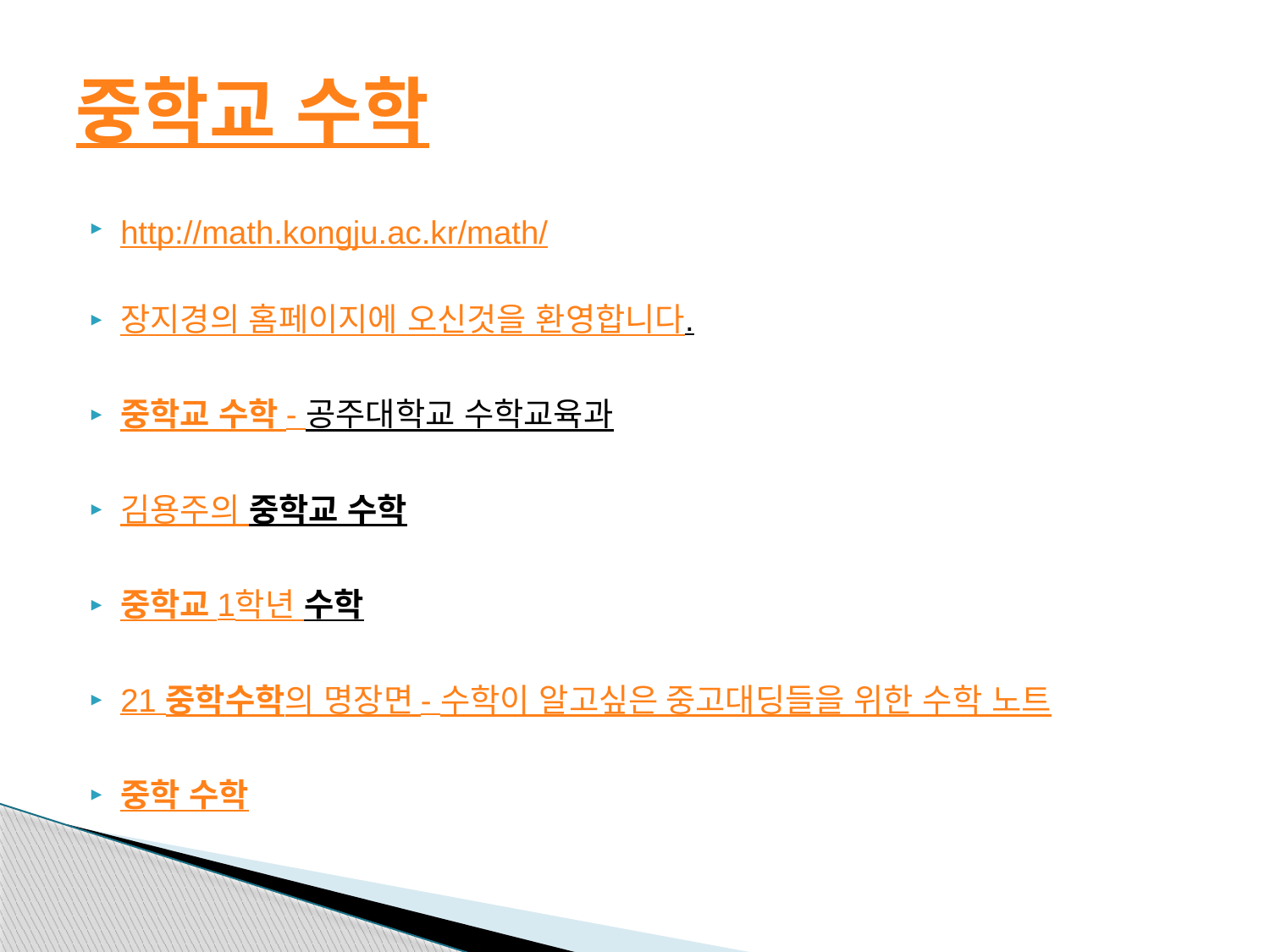

# 중학교 수학
http://math.kongju.ac.kr/math/

장지경의 홈페이지에 오신것을 환영합니다.

중학교 수학 - 공주대학교 수학교육과

김용주의 중학교 수학

중학교 1학년 수학

21 중학수학의 명장면 - 수학이 알고싶은 중고대딩들을 위한 수학 노트

중학 수학